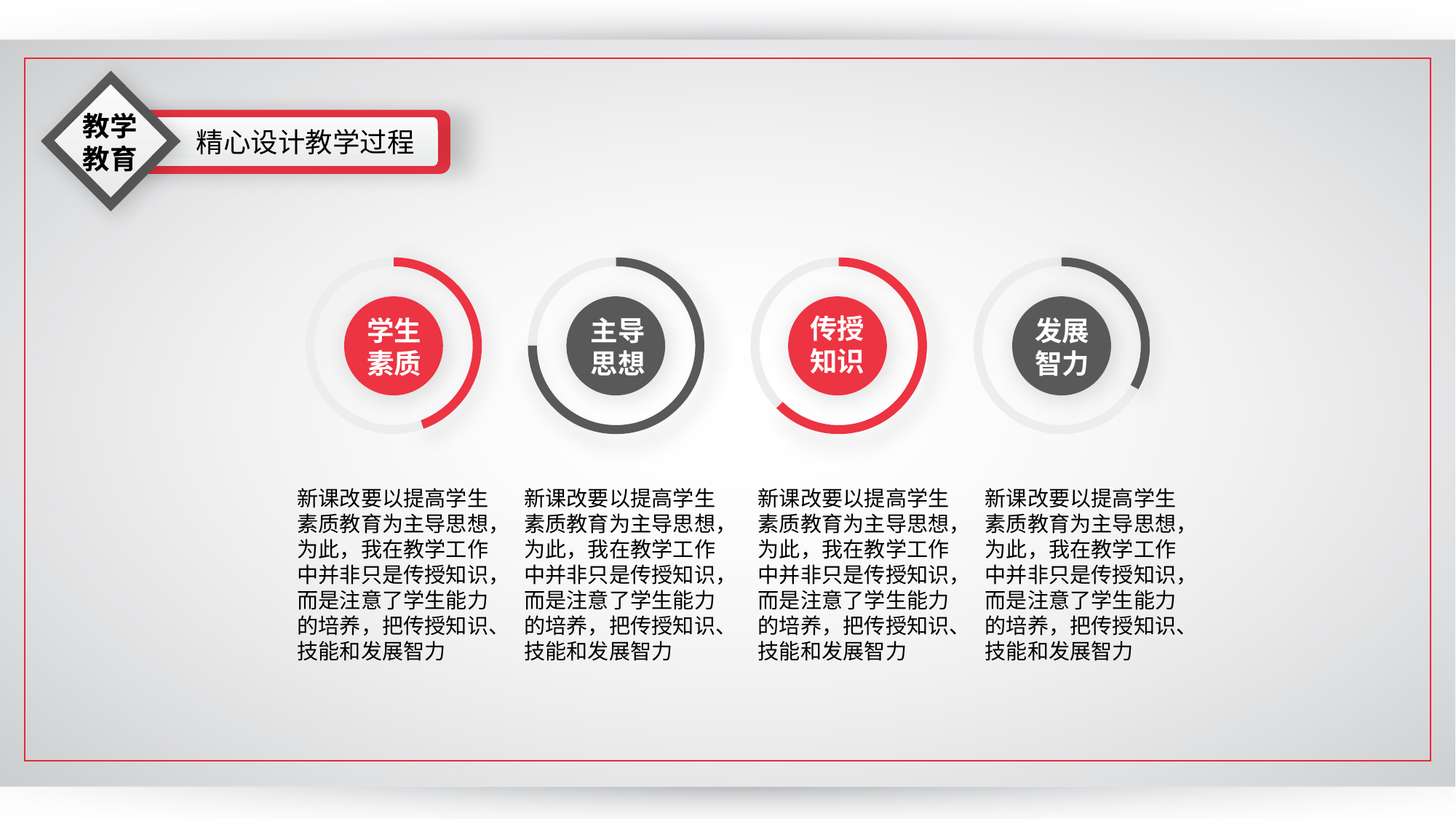

教学教育

精心设计教学过程

传授知识
主导思想
发展智力
学生素质
新课改要以提高学生素质教育为主导思想，为此，我在教学工作中并非只是传授知识，而是注意了学生能力的培养，把传授知识、技能和发展智力
新课改要以提高学生素质教育为主导思想，为此，我在教学工作中并非只是传授知识，而是注意了学生能力的培养，把传授知识、技能和发展智力
新课改要以提高学生素质教育为主导思想，为此，我在教学工作中并非只是传授知识，而是注意了学生能力的培养，把传授知识、技能和发展智力
新课改要以提高学生素质教育为主导思想，为此，我在教学工作中并非只是传授知识，而是注意了学生能力的培养，把传授知识、技能和发展智力